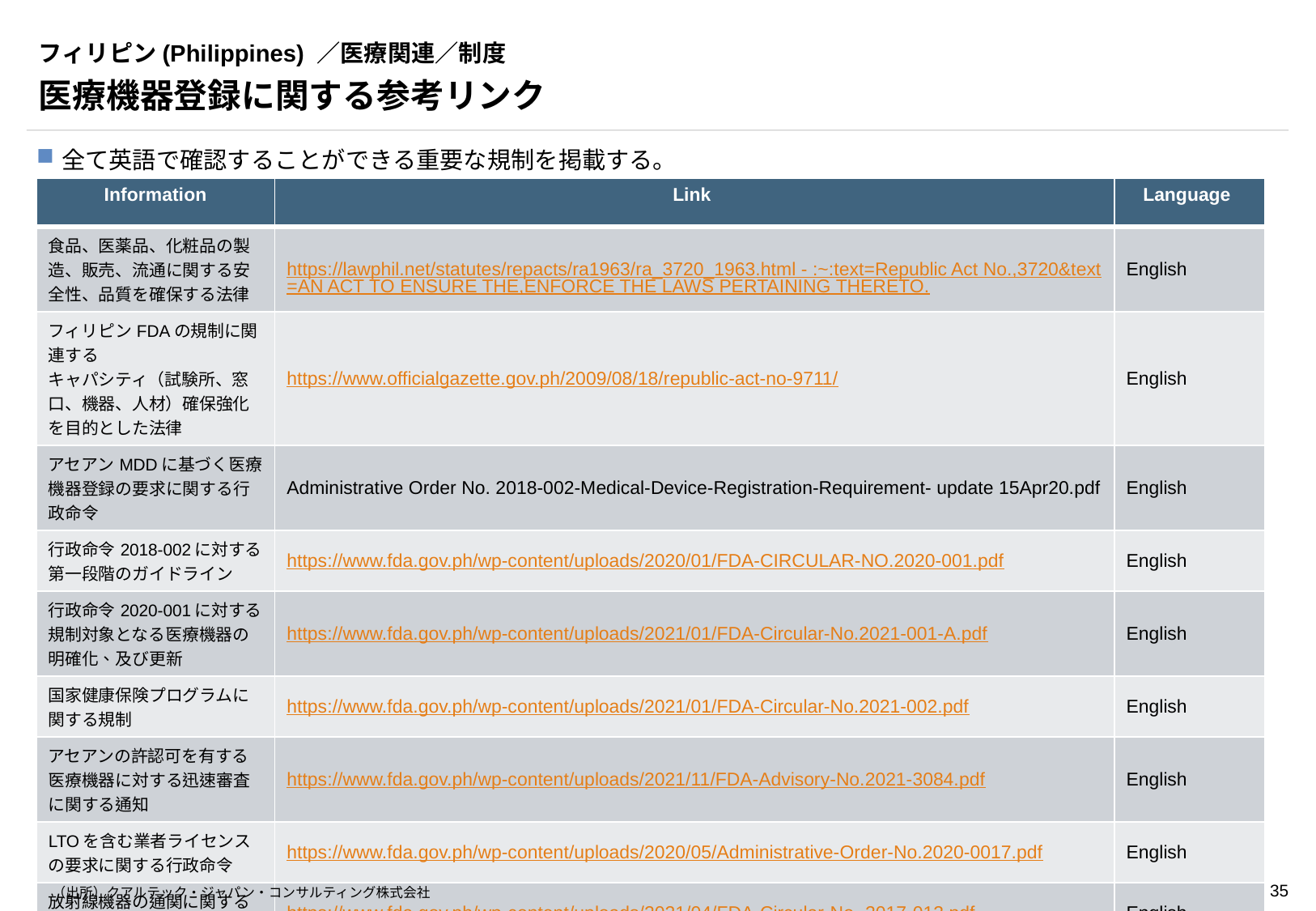

フィリピン(Philippines) ／医療関連／制度
医療機器登録に関する参考リンク
全て英語で確認することができる重要な規制を掲載する。
| Information | Link | Language |
| --- | --- | --- |
| 食品、医薬品、化粧品の製造、販売、流通に関する安全性、品質を確保する法律 | https://lawphil.net/statutes/repacts/ra1963/ra\_3720\_1963.html - :~:text=Republic Act No.,3720&text=AN ACT TO ENSURE THE,ENFORCE THE LAWS PERTAINING THERETO. | English |
| フィリピンFDAの規制に関連する キャパシティ（試験所、窓口、機器、人材）確保強化を目的とした法律 | https://www.officialgazette.gov.ph/2009/08/18/republic-act-no-9711/ | English |
| アセアンMDDに基づく医療機器登録の要求に関する行政命令 | Administrative Order No. 2018-002-Medical-Device-Registration-Requirement- update 15Apr20.pdf | English |
| 行政命令2018-002に対する第一段階のガイドライン | https://www.fda.gov.ph/wp-content/uploads/2020/01/FDA-CIRCULAR-NO.2020-001.pdf | English |
| 行政命令2020-001に対する規制対象となる医療機器の明確化、及び更新 | https://www.fda.gov.ph/wp-content/uploads/2021/01/FDA-Circular-No.2021-001-A.pdf | English |
| 国家健康保険プログラムに関する規制 | https://www.fda.gov.ph/wp-content/uploads/2021/01/FDA-Circular-No.2021-002.pdf | English |
| アセアンの許認可を有する医療機器に対する迅速審査に関する通知 | https://www.fda.gov.ph/wp-content/uploads/2021/11/FDA-Advisory-No.2021-3084.pdf | English |
| LTOを含む業者ライセンスの要求に関する行政命令 | https://www.fda.gov.ph/wp-content/uploads/2020/05/Administrative-Order-No.2020-0017.pdf | English |
| 放射線機器の通関に関する通達 | https://www.fda.gov.ph/wp-content/uploads/2021/04/FDA-Circular-No.-2017-013.pdf | English |
| ASEANにおいて承認済み医療機器の登録手続きの簡略化 | https://www.fda.gov.ph/wp-content/uploads/2022/09/FDA-Circular-No.2022-008.pdf | English |
（出所）クアルテック・ジャパン・コンサルティング株式会社